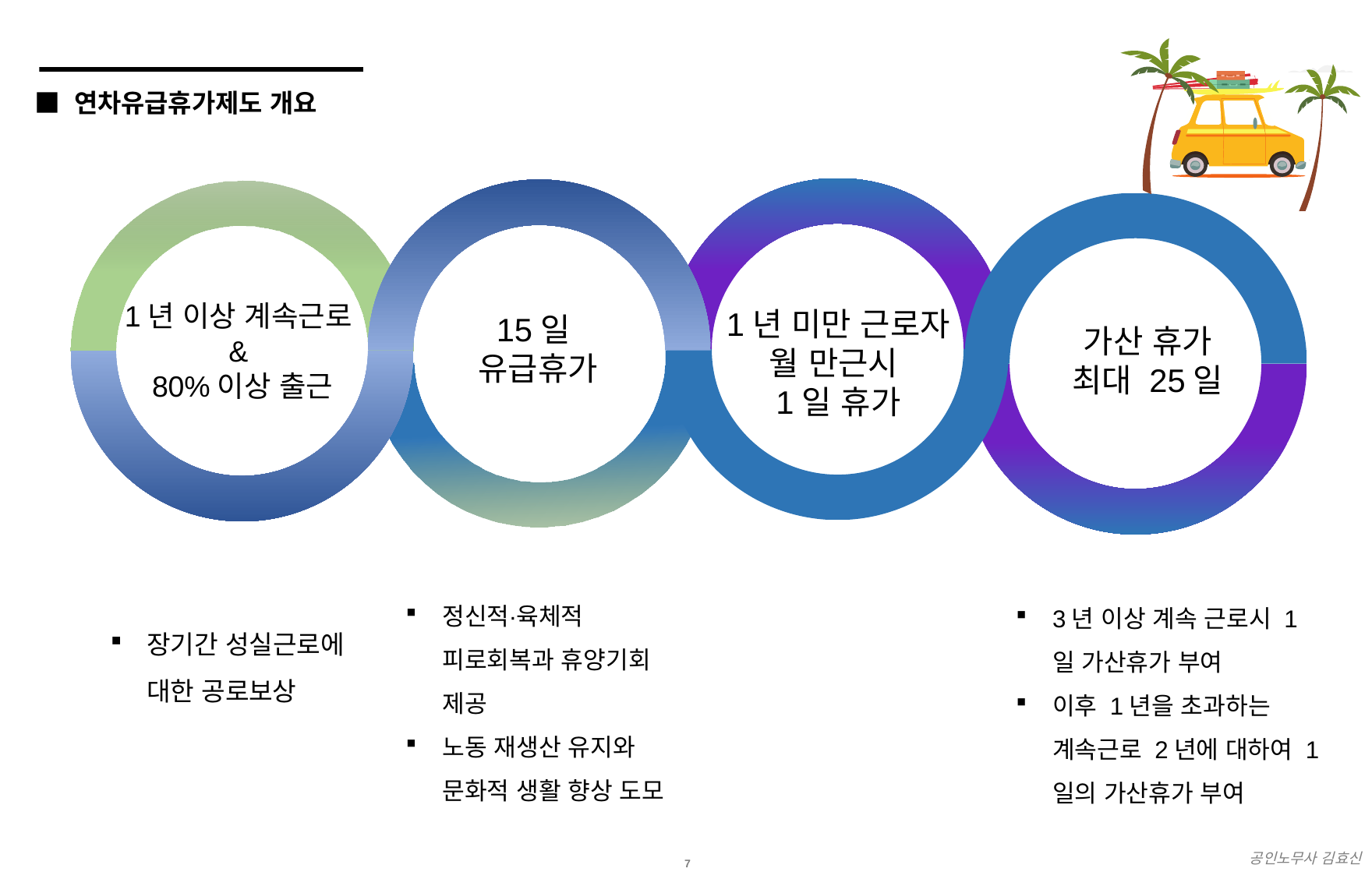

■ 연차유급휴가제도 개요

1년 이상 계속근로
&
80%이상 출근
1년 미만 근로자 월 만근시
1일 휴가
15일
유급휴가
가산 휴가
최대 25일

장기간 성실근로에 대한 공로보상
정신적∙육체적  피로회복과 휴양기회 제공
노동 재생산 유지와 문화적 생활 향상 도모
3년 이상 계속 근로시 1일 가산휴가 부여
이후 1년을 초과하는 계속근로 2년에 대하여 1일의 가산휴가 부여